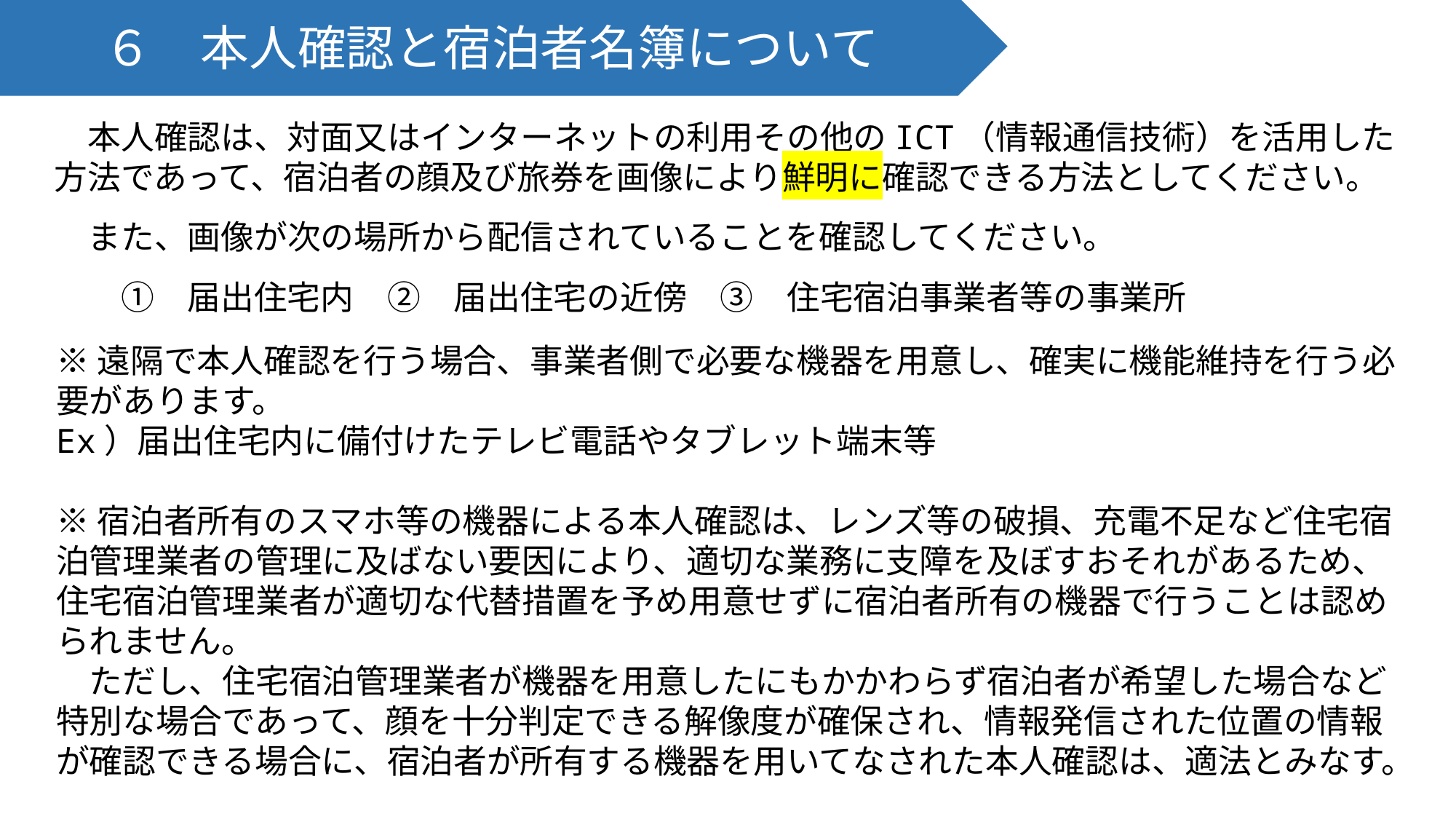

６　本人確認と宿泊者名簿について
　本人確認は、対面又はインターネットの利用その他のICT（情報通信技術）を活用した方法であって、宿泊者の顔及び旅券を画像により鮮明に確認できる方法としてください。
　また、画像が次の場所から配信されていることを確認してください。
　　①　届出住宅内　②　届出住宅の近傍　③　住宅宿泊事業者等の事業所
※遠隔で本人確認を行う場合、事業者側で必要な機器を用意し、確実に機能維持を行う必要があります。
Ex）届出住宅内に備付けたテレビ電話やタブレット端末等

※宿泊者所有のスマホ等の機器による本人確認は、レンズ等の破損、充電不足など住宅宿泊管理業者の管理に及ばない要因により、適切な業務に支障を及ぼすおそれがあるため、住宅宿泊管理業者が適切な代替措置を予め用意せずに宿泊者所有の機器で行うことは認められません。
　ただし、住宅宿泊管理業者が機器を用意したにもかかわらず宿泊者が希望した場合など特別な場合であって、顔を十分判定できる解像度が確保され、情報発信された位置の情報が確認できる場合に、宿泊者が所有する機器を用いてなされた本人確認は、適法とみなす。